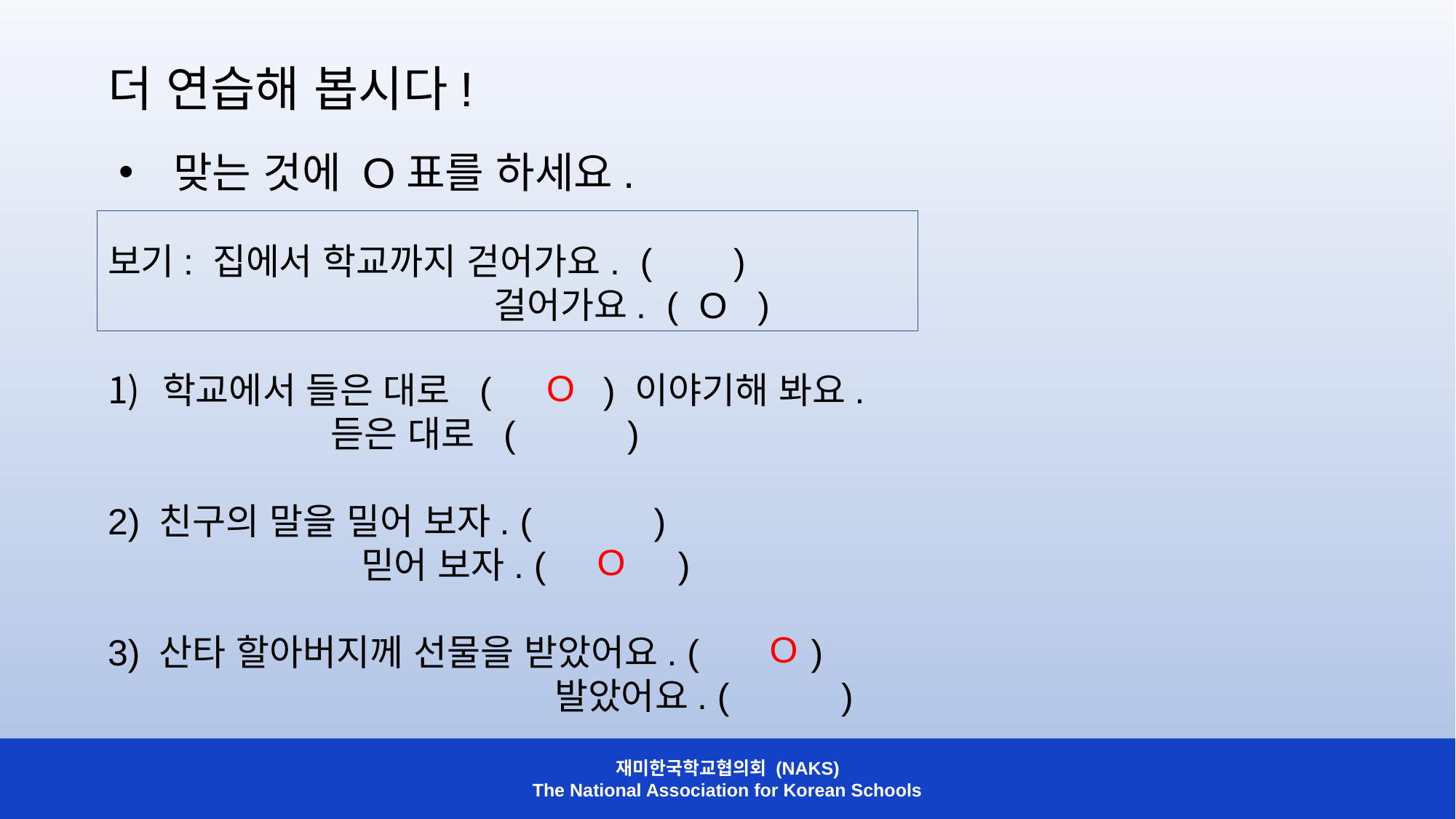

더 연습해 봅시다!
맞는 것에 O표를 하세요.
보기: 집에서 학교까지 걷어가요.  (        )
                                     걸어가요.  (  O   )
O
학교에서 들은 대로  (           ) 이야기해 봐요.
                     듣은 대로  (           )

2) 친구의 말을 밀어 보자. (            )
                        믿어 보자. (             )

3) 산타 할아버지께 선물을 받았어요. (           )
                                           발았어요. (           )
O
O
재미한국학교협의회 (NAKS)
The National Association for Korean Schools